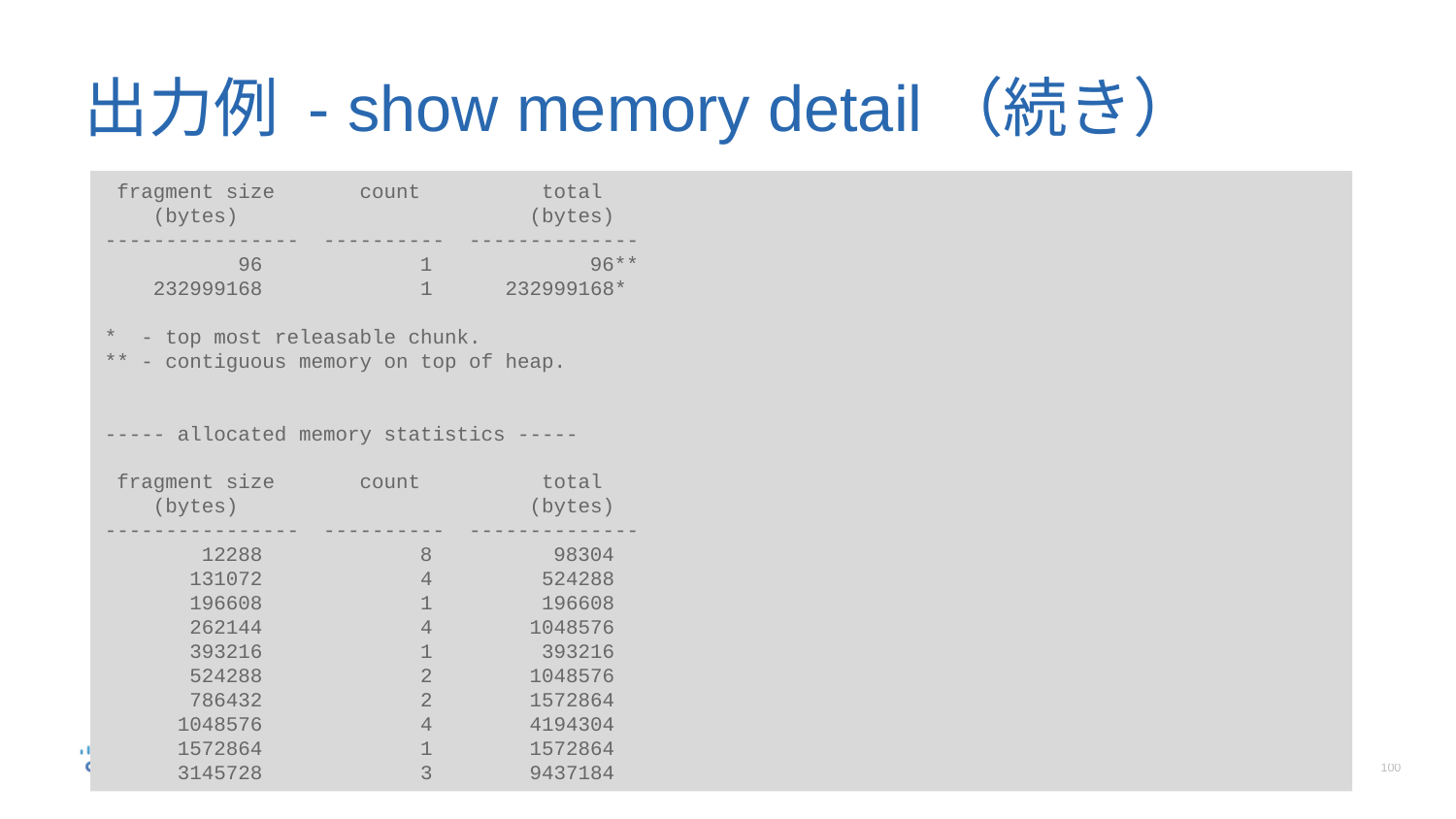

# 出力例 - show memory detail（続き）
 fragment size       count          total
    (bytes)                        (bytes)
----------------  ----------  --------------
           96             1             96**
    232999168             1      232999168*

*  - top most releasable chunk.
** - contiguous memory on top of heap.

----- allocated memory statistics -----

 fragment size       count          total
    (bytes)                        (bytes)
----------------  ----------  --------------
        12288             8          98304
       131072             4         524288
       196608             1         196608
       262144             4        1048576
       393216             1         393216
       524288             2        1048576
       786432             2        1572864
      1048576             4        4194304
      1572864             1        1572864
      3145728             3        9437184